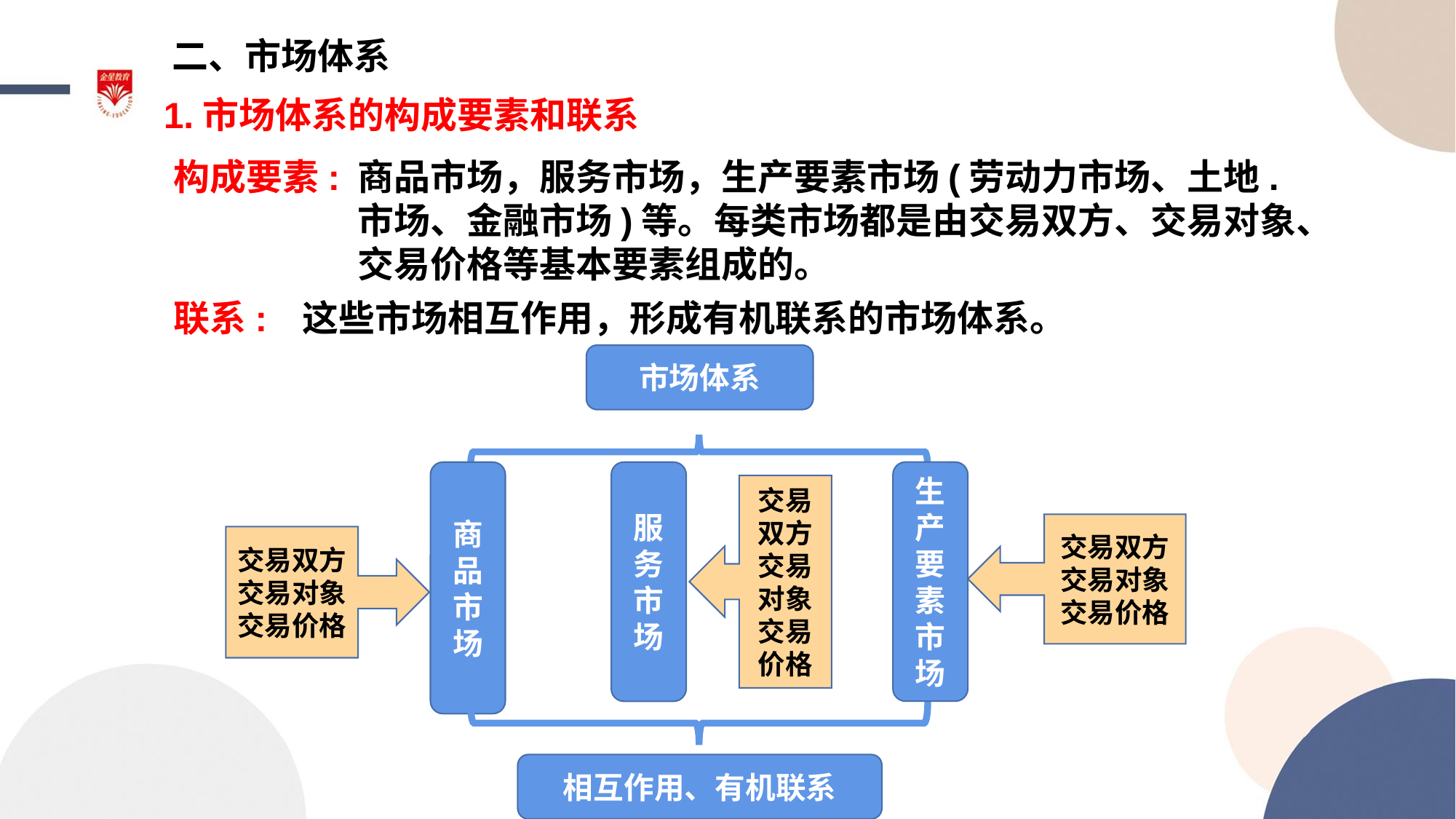

二、市场体系
1.市场体系的构成要素和联系
构成要素:
商品市场，服务市场，生产要素市场(劳动力市场、土地.市场、金融市场)等。每类市场都是由交易双方、交易对象、交易价格等基本要素组成的。

联系:
这些市场相互作用，形成有机联系的市场体系。
市场体系
商品市场
服务市场
生产要素市场
交易双方
交易对象
交易价格

交易双方
交易对象
交易价格
交易双方
交易对象
交易价格
相互作用、有机联系